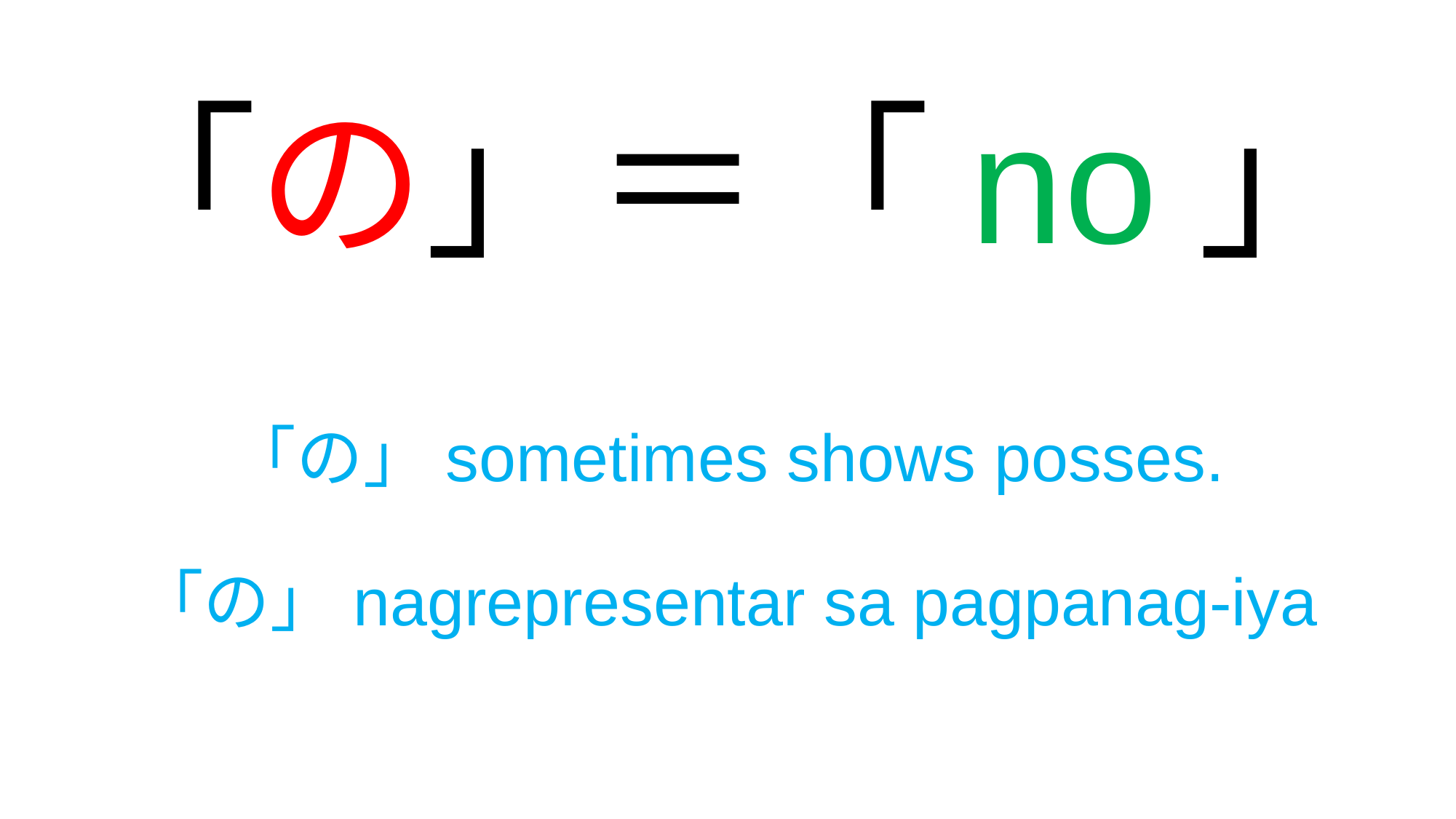

# 「の」＝「no」 「の」sometimes shows posses. 「の」nagrepresentar sa pagpanag-iya